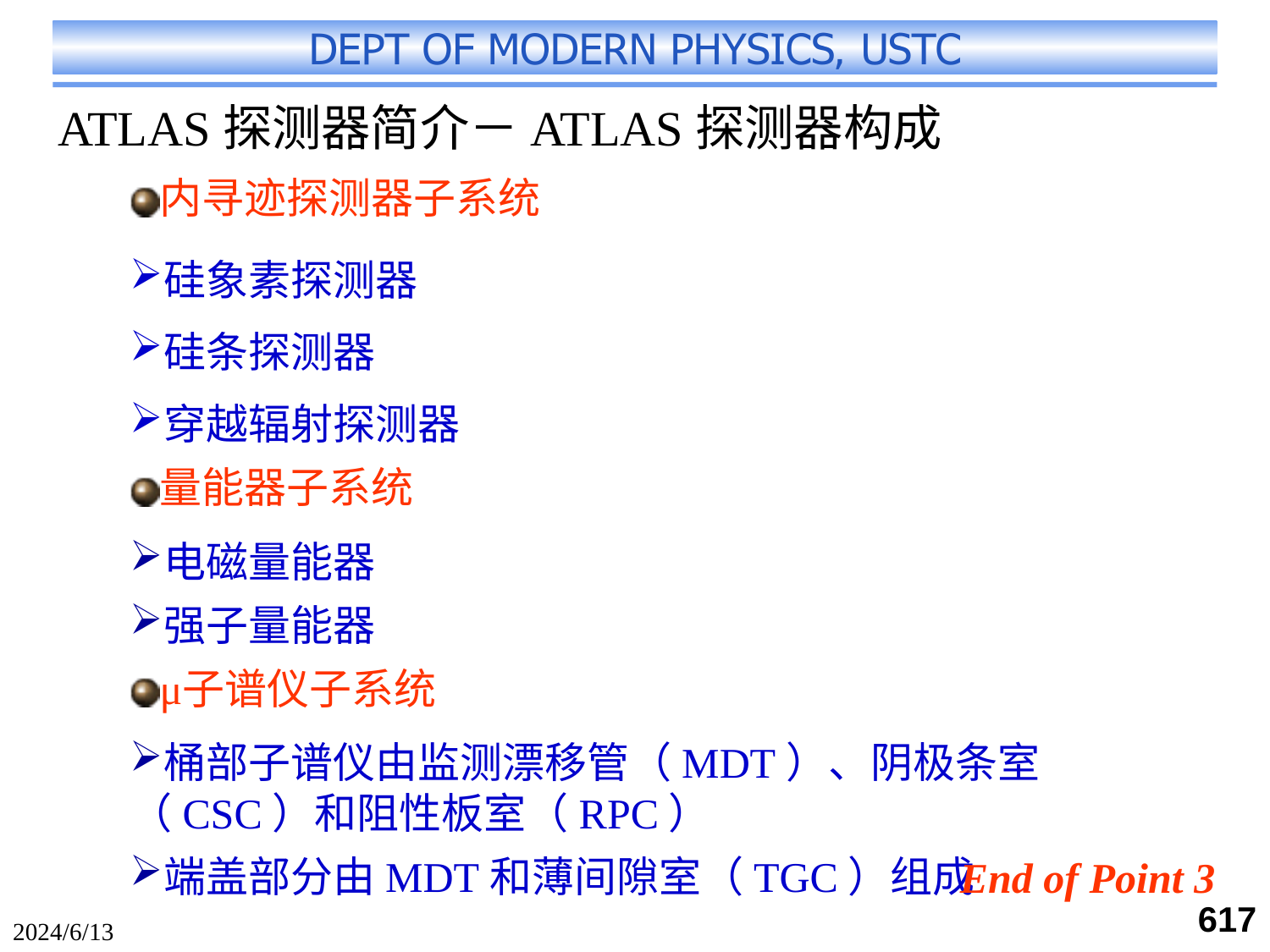

ATLAS探测器简介－ATLAS探测器构成
内寻迹探测器子系统
硅象素探测器
硅条探测器
穿越辐射探测器
量能器子系统
电磁量能器
强子量能器
μ子谱仪子系统
桶部子谱仪由监测漂移管（MDT）、阴极条室（CSC）和阻性板室（RPC）
端盖部分由MDT和薄间隙室（TGC）组成
End of Point 3
617
2024/6/13